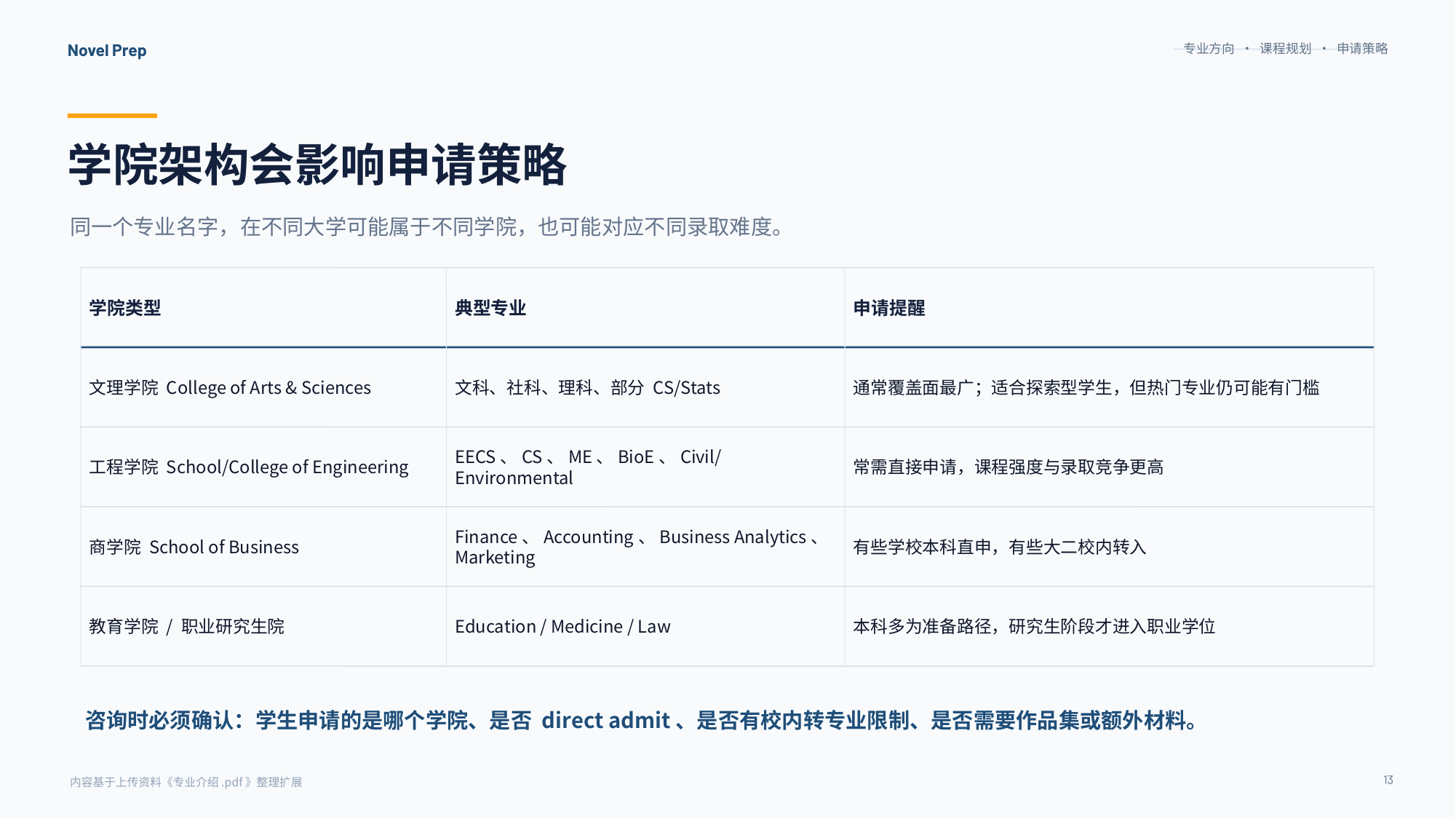

专业方向 · 课程规划 · 申请策略
Novel Prep

学院架构会影响申请策略
同一个专业名字，在不同大学可能属于不同学院，也可能对应不同录取难度。

学院类型
典型专业
申请提醒

文理学院 College of Arts & Sciences
文科、社科、理科、部分 CS/Stats
通常覆盖面最广；适合探索型学生，但热门专业仍可能有门槛

工程学院 School/College of Engineering
EECS、CS、ME、BioE、Civil/Environmental
常需直接申请，课程强度与录取竞争更高

商学院 School of Business
Finance、Accounting、Business Analytics、Marketing
有些学校本科直申，有些大二校内转入

教育学院 / 职业研究生院
Education / Medicine / Law
本科多为准备路径，研究生阶段才进入职业学位

咨询时必须确认：学生申请的是哪个学院、是否 direct admit、是否有校内转专业限制、是否需要作品集或额外材料。
13
内容基于上传资料《专业介绍.pdf》整理扩展